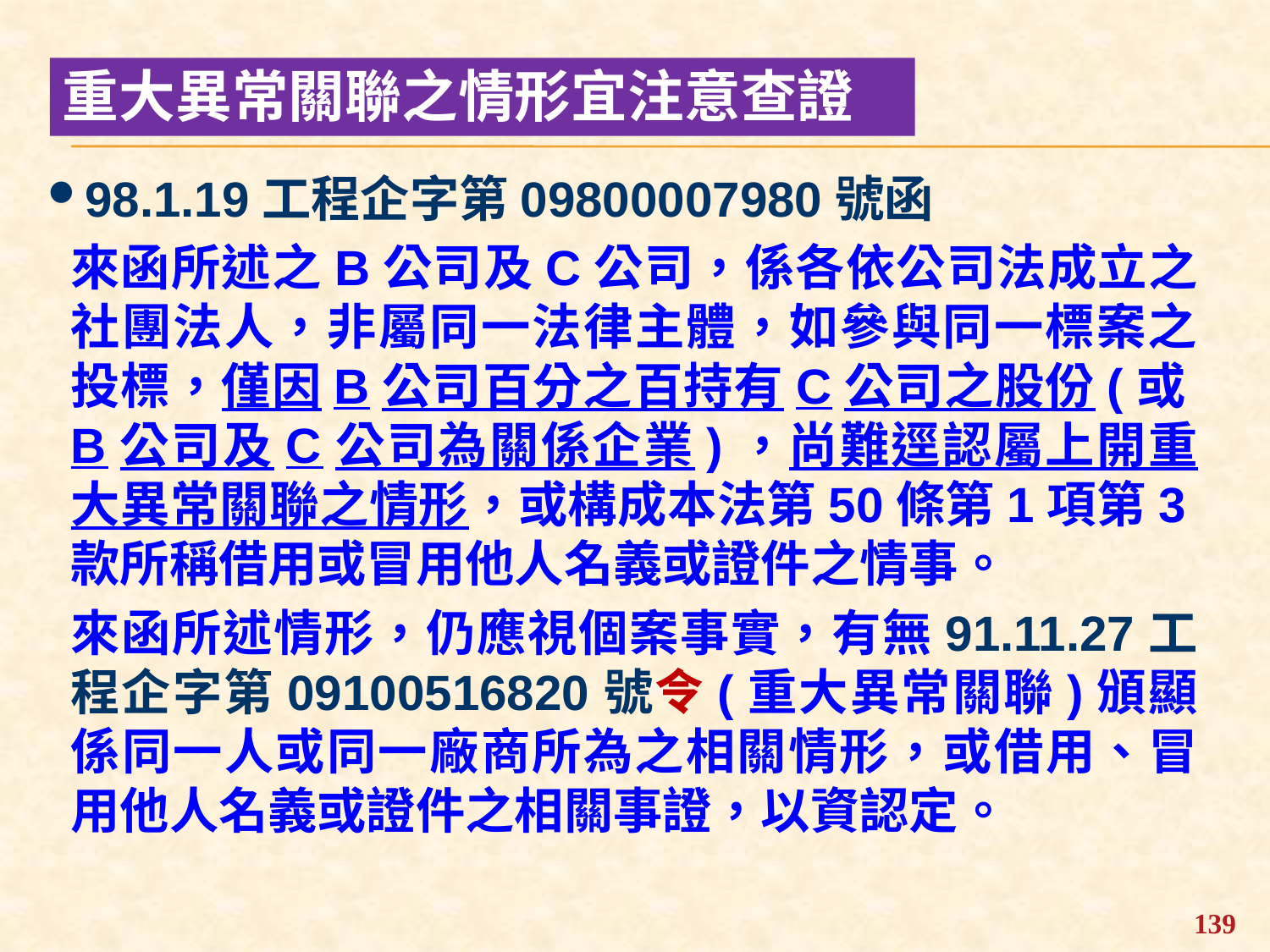

重大異常關聯之情形宜注意查證
98.1.19工程企字第09800007980號函
來函所述之B公司及C公司，係各依公司法成立之社團法人，非屬同一法律主體，如參與同一標案之投標，僅因B公司百分之百持有C公司之股份(或B公司及C公司為關係企業)，尚難逕認屬上開重大異常關聯之情形，或構成本法第50條第1項第3款所稱借用或冒用他人名義或證件之情事。
來函所述情形，仍應視個案事實，有無91.11.27工程企字第09100516820號令(重大異常關聯)頒顯係同一人或同一廠商所為之相關情形，或借用、冒用他人名義或證件之相關事證，以資認定。
139